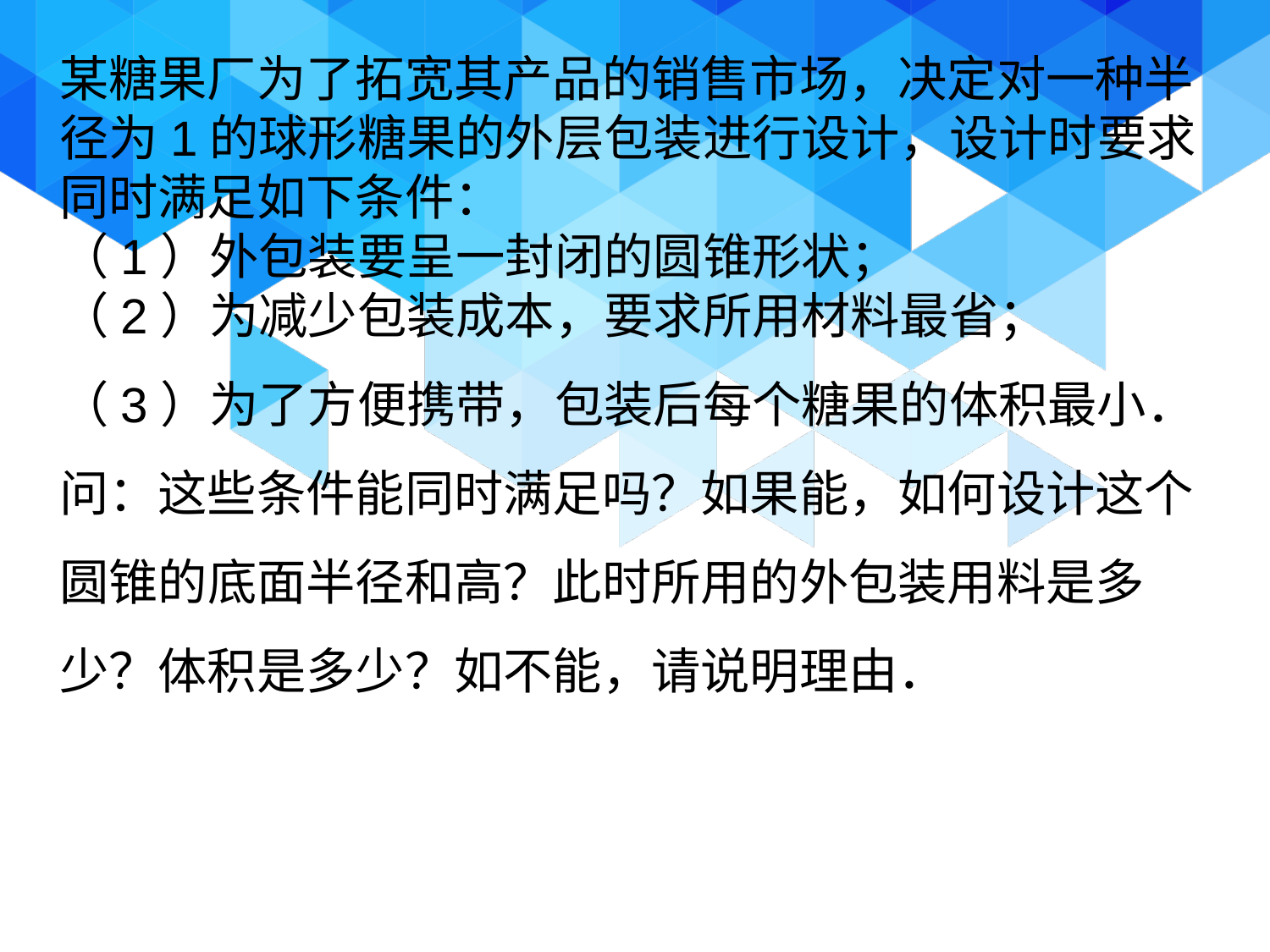

某糖果厂为了拓宽其产品的销售市场，决定对一种半径为1的球形糖果的外层包装进行设计，设计时要求同时满足如下条件：
（1）外包装要呈一封闭的圆锥形状；
（2）为减少包装成本，要求所用材料最省；
（3）为了方便携带，包装后每个糖果的体积最小．问：这些条件能同时满足吗？如果能，如何设计这个圆锥的底面半径和高？此时所用的外包装用料是多少？体积是多少？如不能，请说明理由．